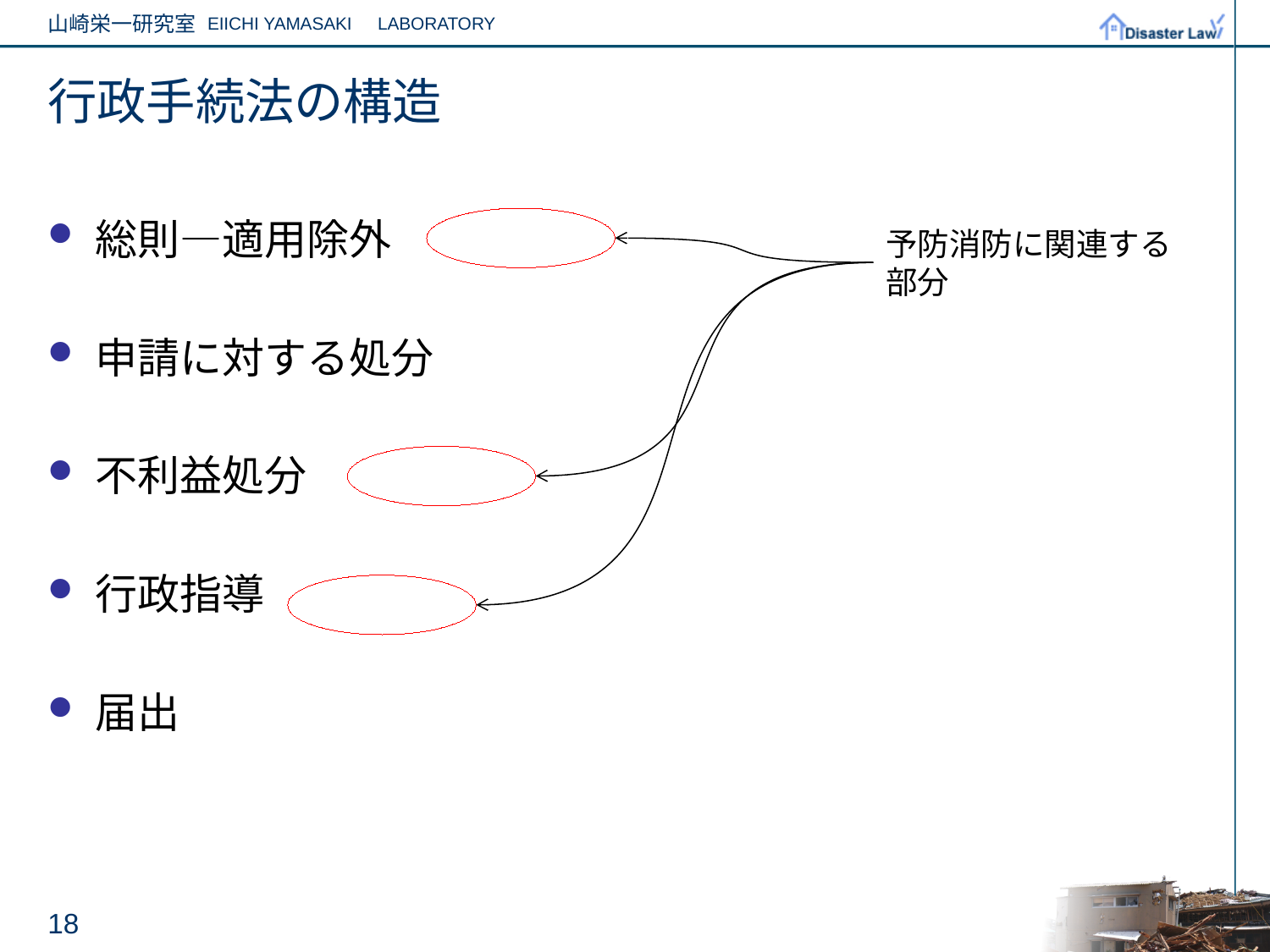

# 行政手続法の構造
総則―適用除外

申請に対する処分

不利益処分

行政指導

届出

予防消防に関連する部分

18